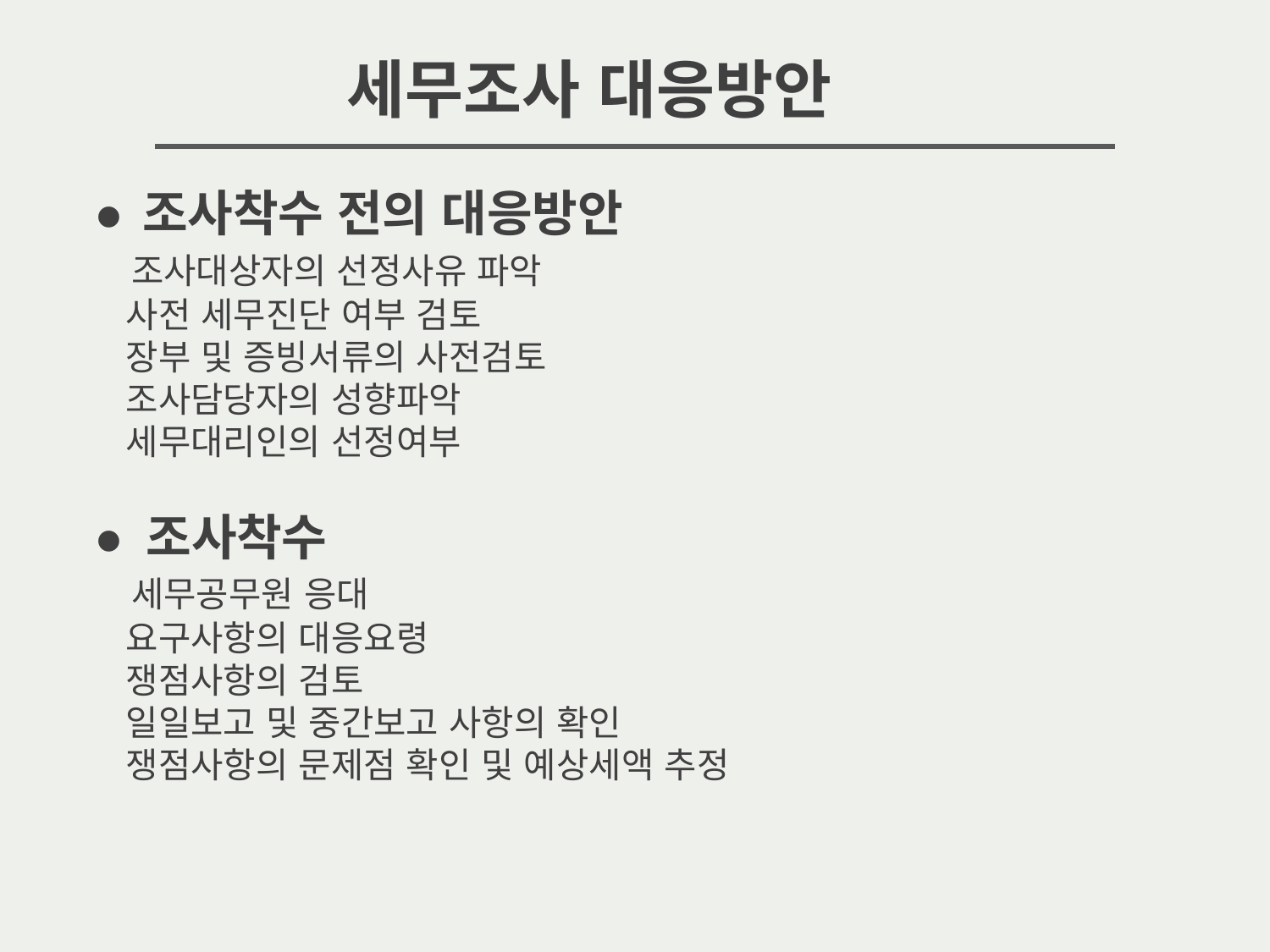

세무조사 대응방안

⦁ 조사착수 전의 대응방안
  조사대상자의 선정사유 파악
  사전 세무진단 여부 검토
  장부 및 증빙서류의 사전검토
  조사담당자의 성향파악
  세무대리인의 선정여부

⦁ 조사착수
  세무공무원 응대
  요구사항의 대응요령
  쟁점사항의 검토
  일일보고 및 중간보고 사항의 확인
  쟁점사항의 문제점 확인 및 예상세액 추정